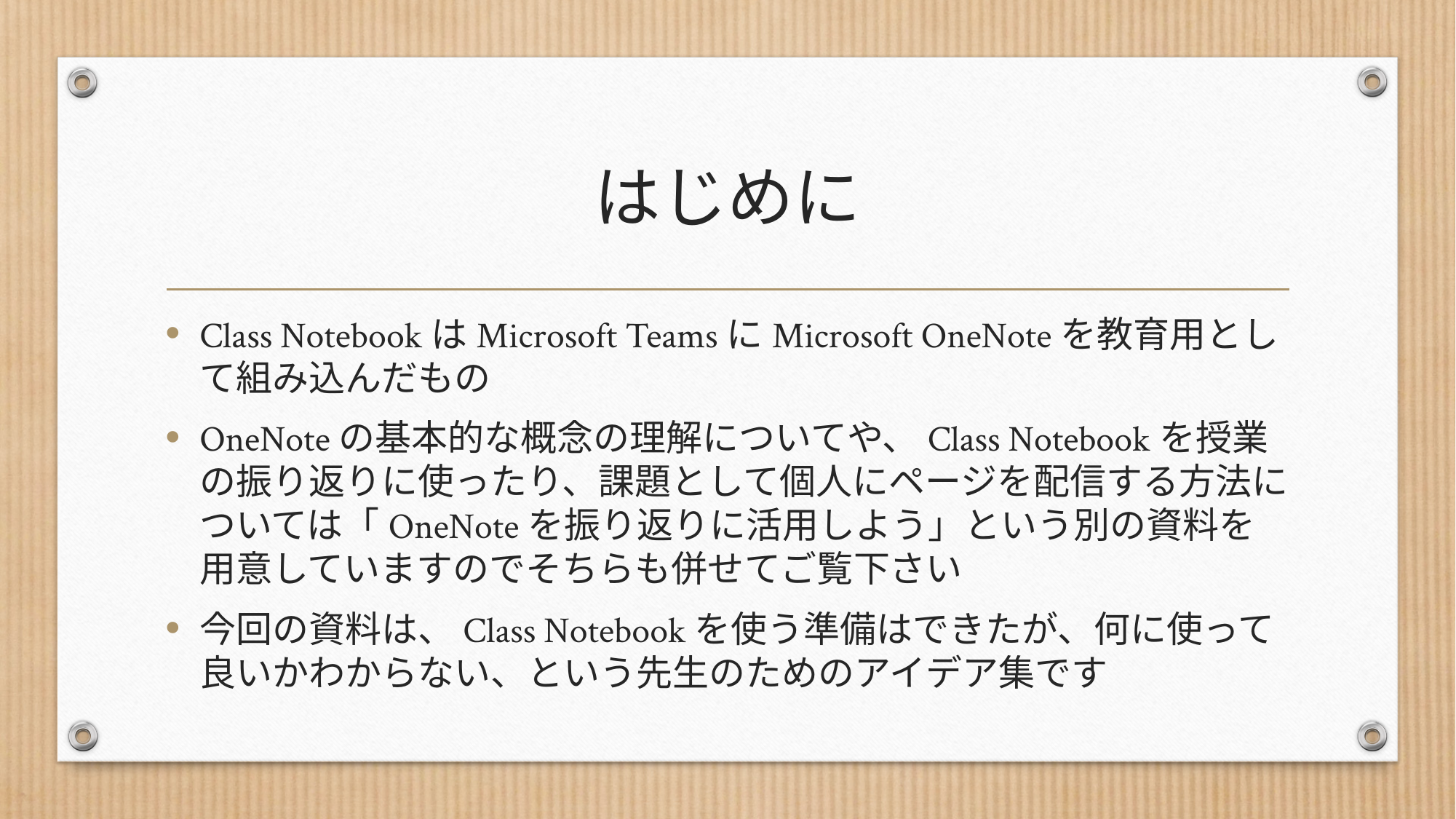

# はじめに
Class NotebookはMicrosoft TeamsにMicrosoft OneNoteを教育用として組み込んだもの
OneNoteの基本的な概念の理解についてや、Class Notebookを授業の振り返りに使ったり、課題として個人にページを配信する方法については「OneNoteを振り返りに活用しよう」という別の資料を用意していますのでそちらも併せてご覧下さい
今回の資料は、Class Notebookを使う準備はできたが、何に使って良いかわからない、という先生のためのアイデア集です